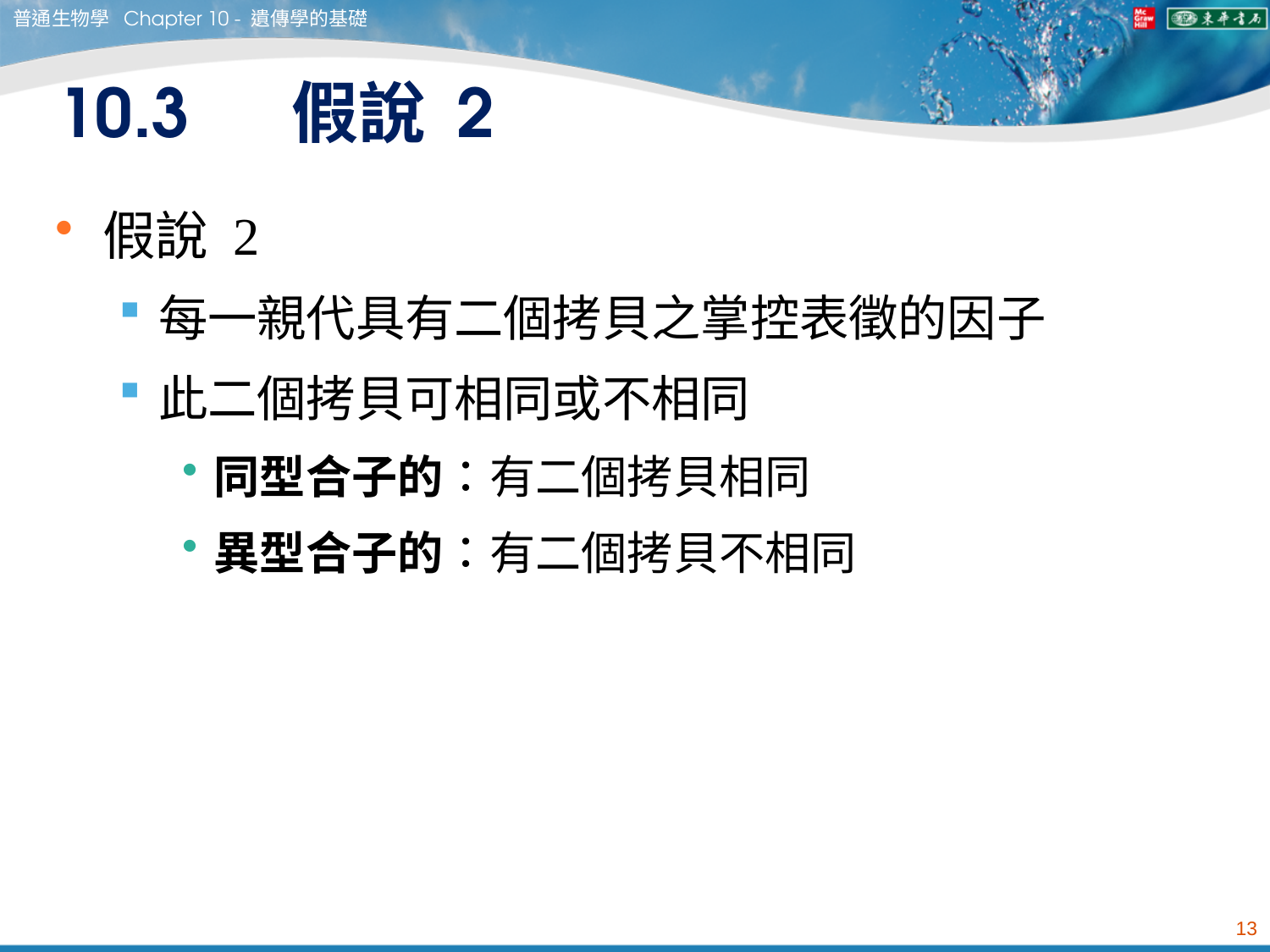

普通生物學  Chapter 10 - 遺傳學的基礎
# 10.3 　假說 2
假說 2
每一親代具有二個拷貝之掌控表徵的因子
此二個拷貝可相同或不相同
同型合子的：有二個拷貝相同
異型合子的：有二個拷貝不相同
13